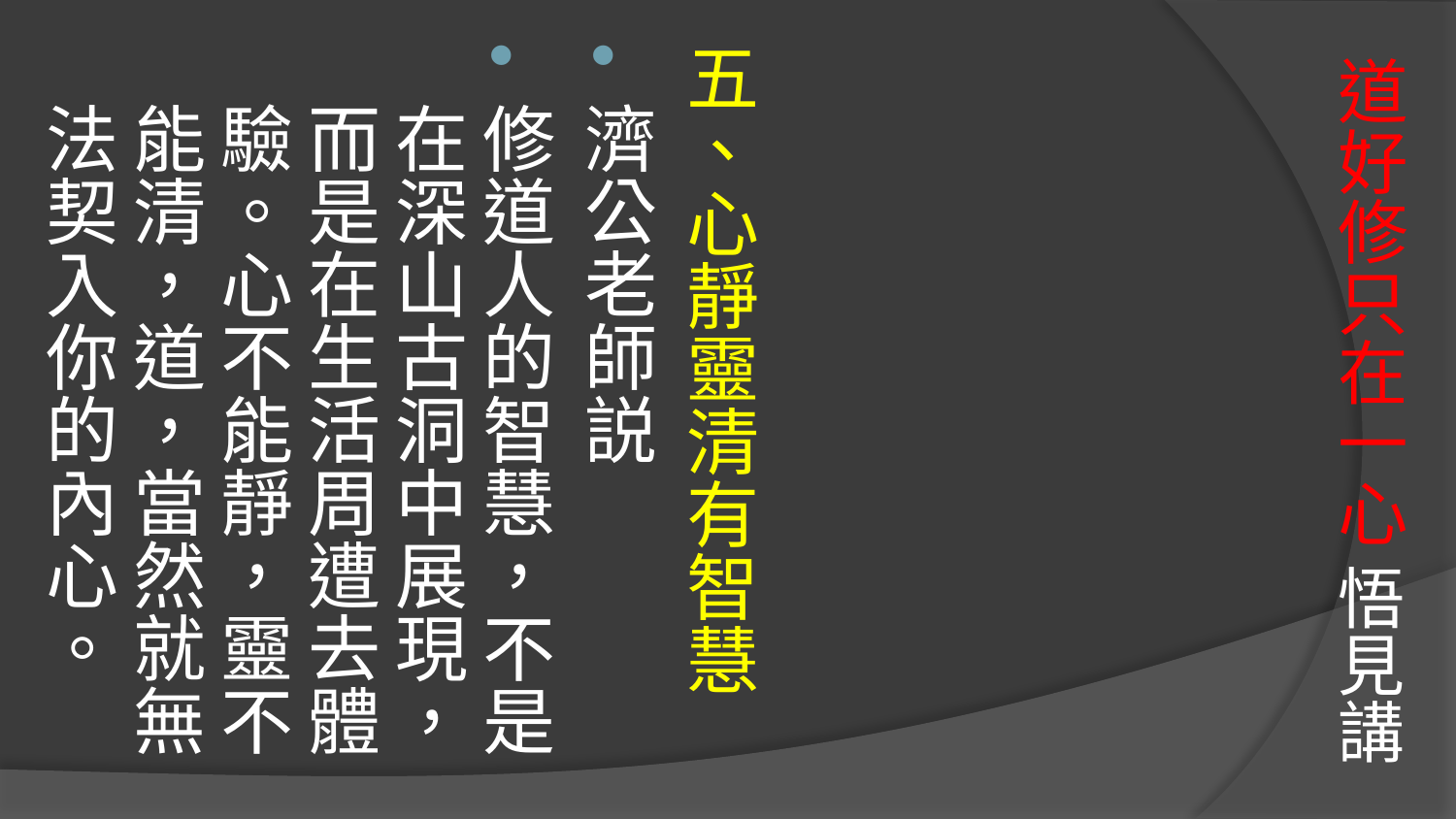

五、心靜靈清有智慧
濟公老師説
修道人的智慧，不是在深山古洞中展現，而是在生活周遭去體驗。心不能靜，靈不能清，道，當然就無法契入你的內心。
# 道好修只在一心 悟見講